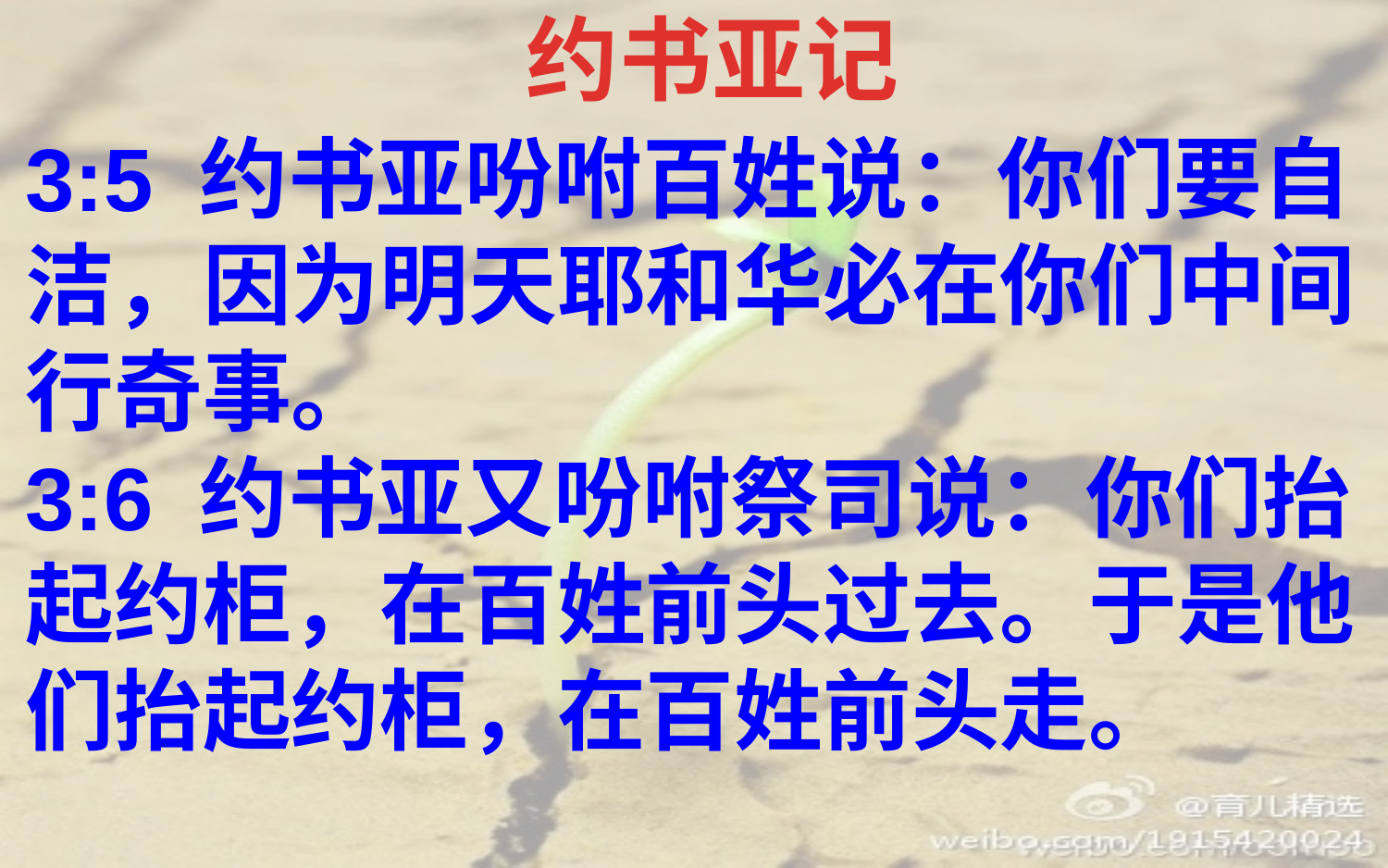

约书亚记
3:5 约书亚吩咐百姓说：你们要自洁，因为明天耶和华必在你们中间行奇事。
3:6 约书亚又吩咐祭司说：你们抬起约柜，在百姓前头过去。于是他们抬起约柜，在百姓前头走。